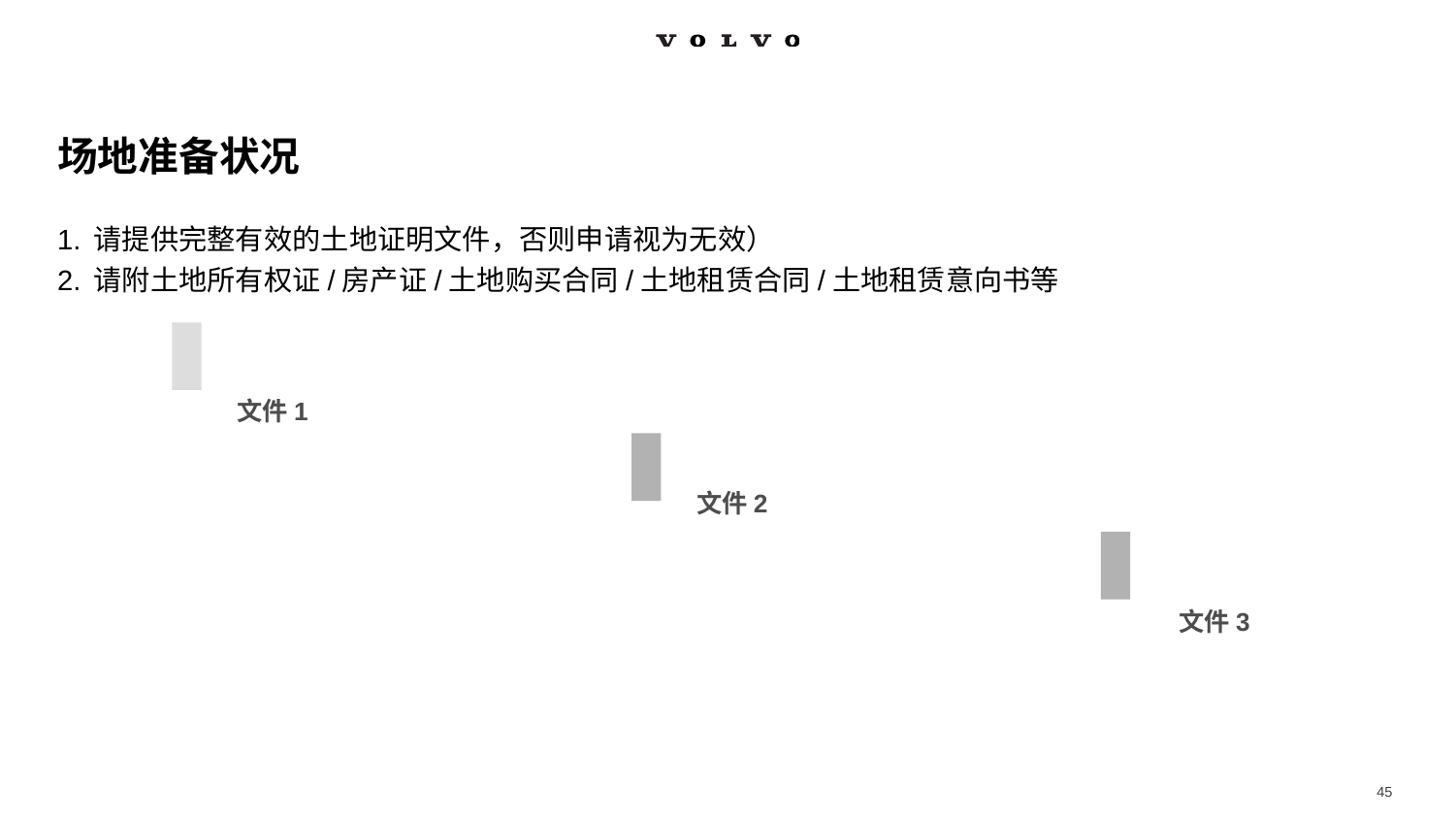

# 场地准备状况
请提供完整有效的土地证明文件，否则申请视为无效）
请附土地所有权证/房产证/土地购买合同/土地租赁合同/土地租赁意向书等

文件1

文件2

文件3
45